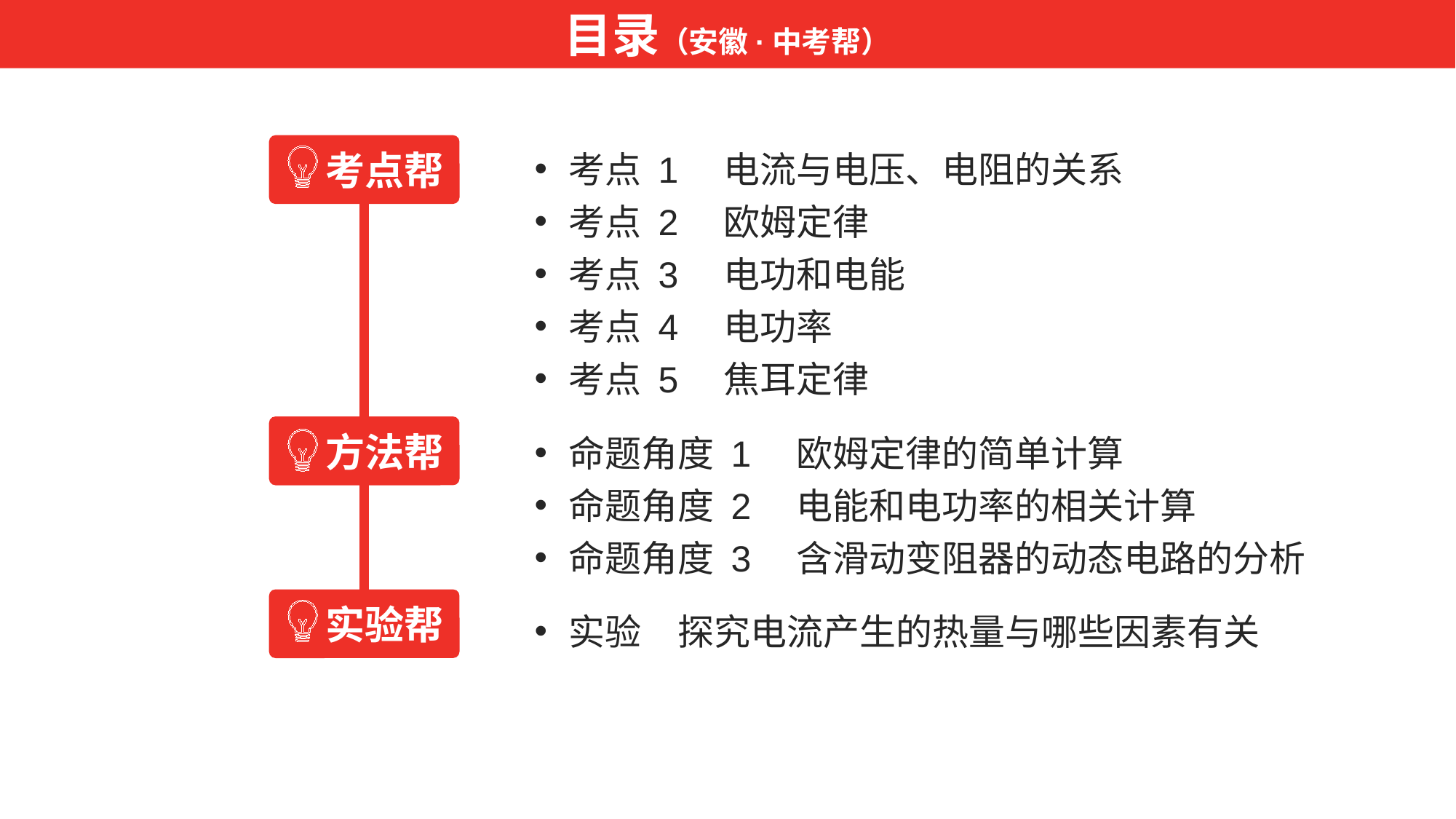

目录（安徽·中考帮）
考点 1　电流与电压、电阻的关系
考点 2　欧姆定律
考点 3　电功和电能
考点 4　电功率
考点 5　焦耳定律
考点帮

方法帮

命题角度 1　欧姆定律的简单计算
命题角度 2　电能和电功率的相关计算
命题角度 3　含滑动变阻器的动态电路的分析
实验帮

实验　探究电流产生的热量与哪些因素有关